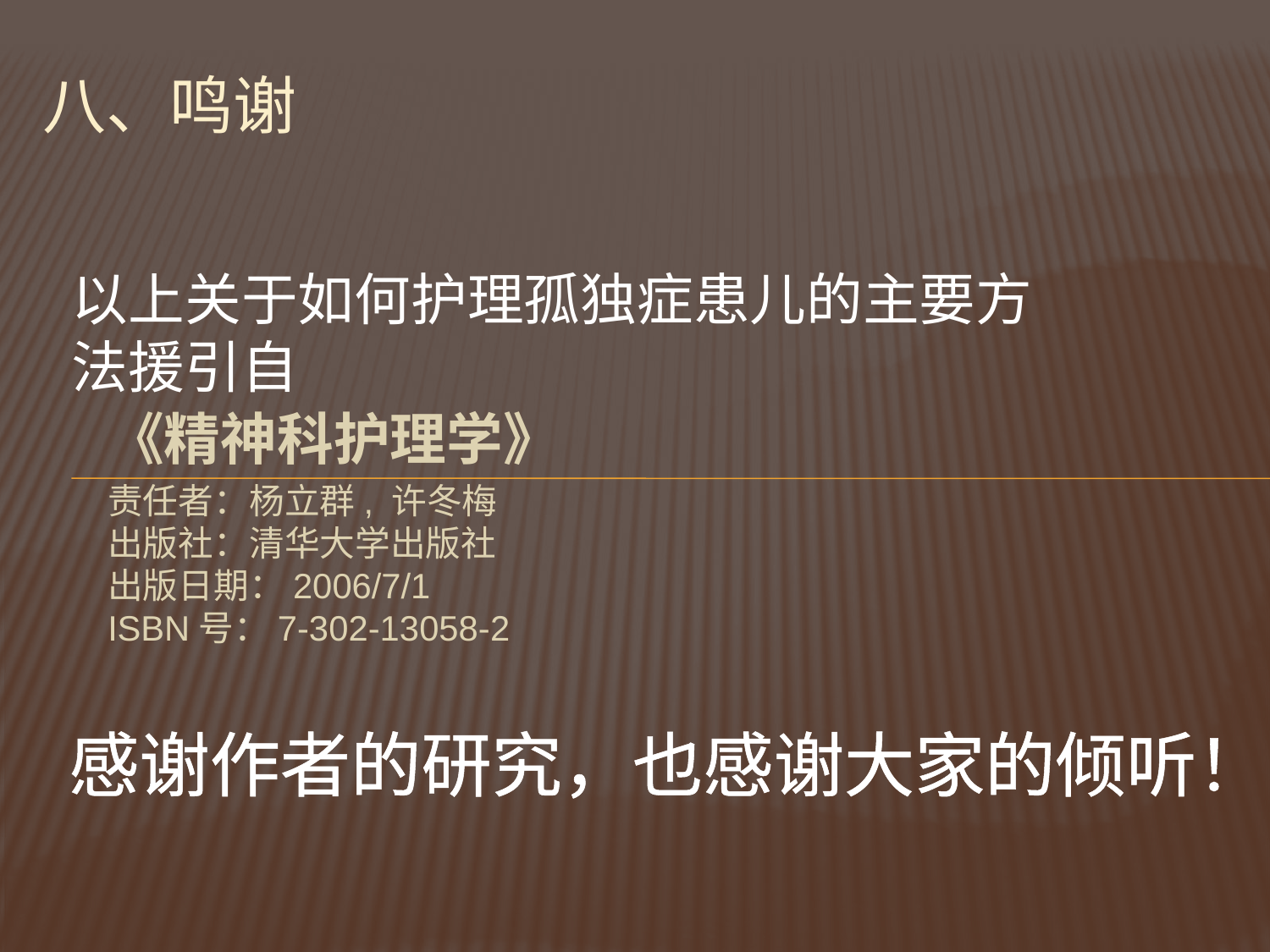

# 八、鸣谢
以上关于如何护理孤独症患儿的主要方法援引自
《精神科护理学》
责任者：杨立群, 许冬梅
出版社：清华大学出版社
出版日期：2006/7/1
ISBN号：7-302-13058-2
感谢作者的研究，也感谢大家的倾听！